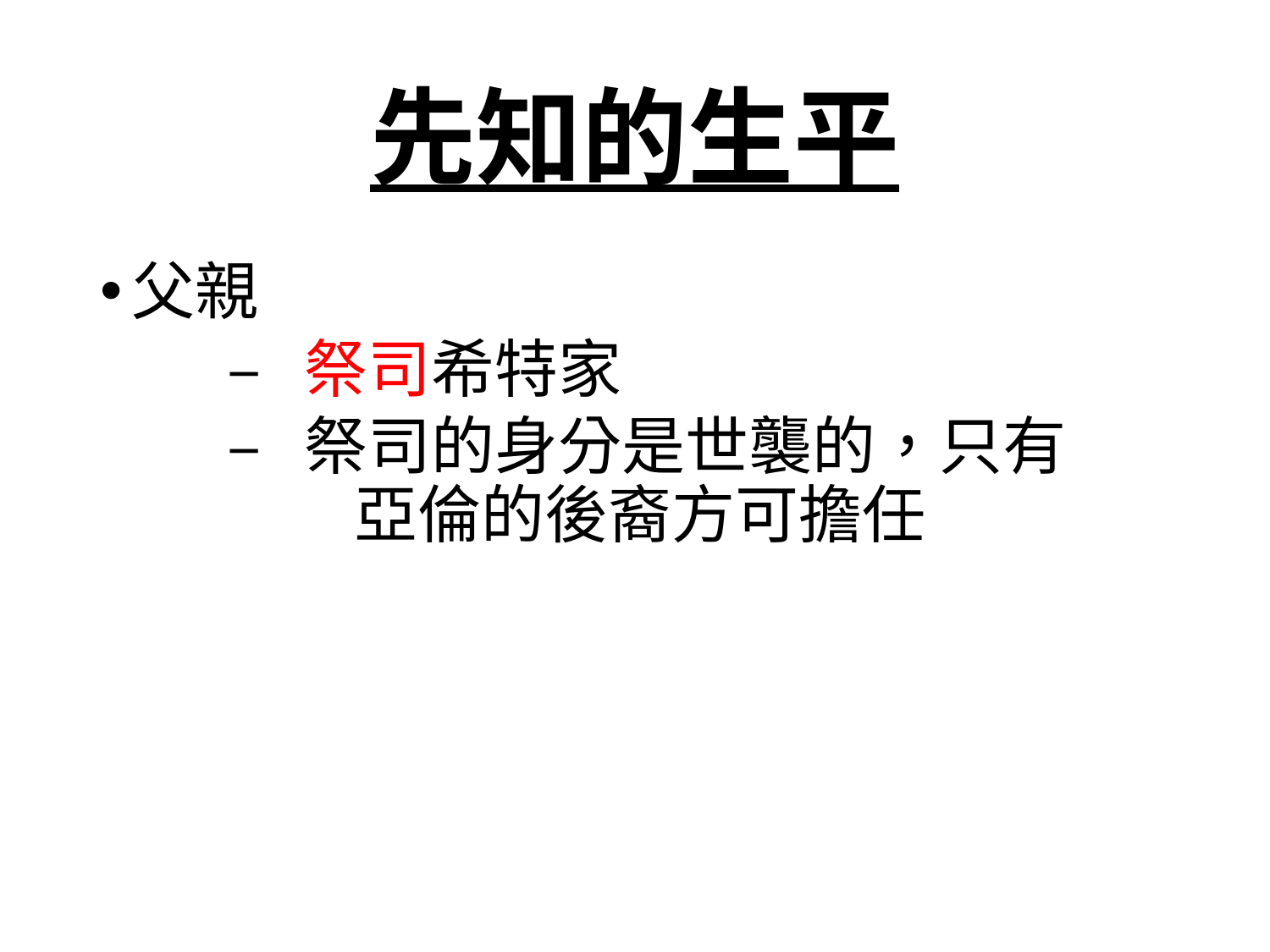

# 先知的生平
父親
–  祭司希特家
–  祭司的身分是世襲的，只有    	亞倫的後裔方可擔任